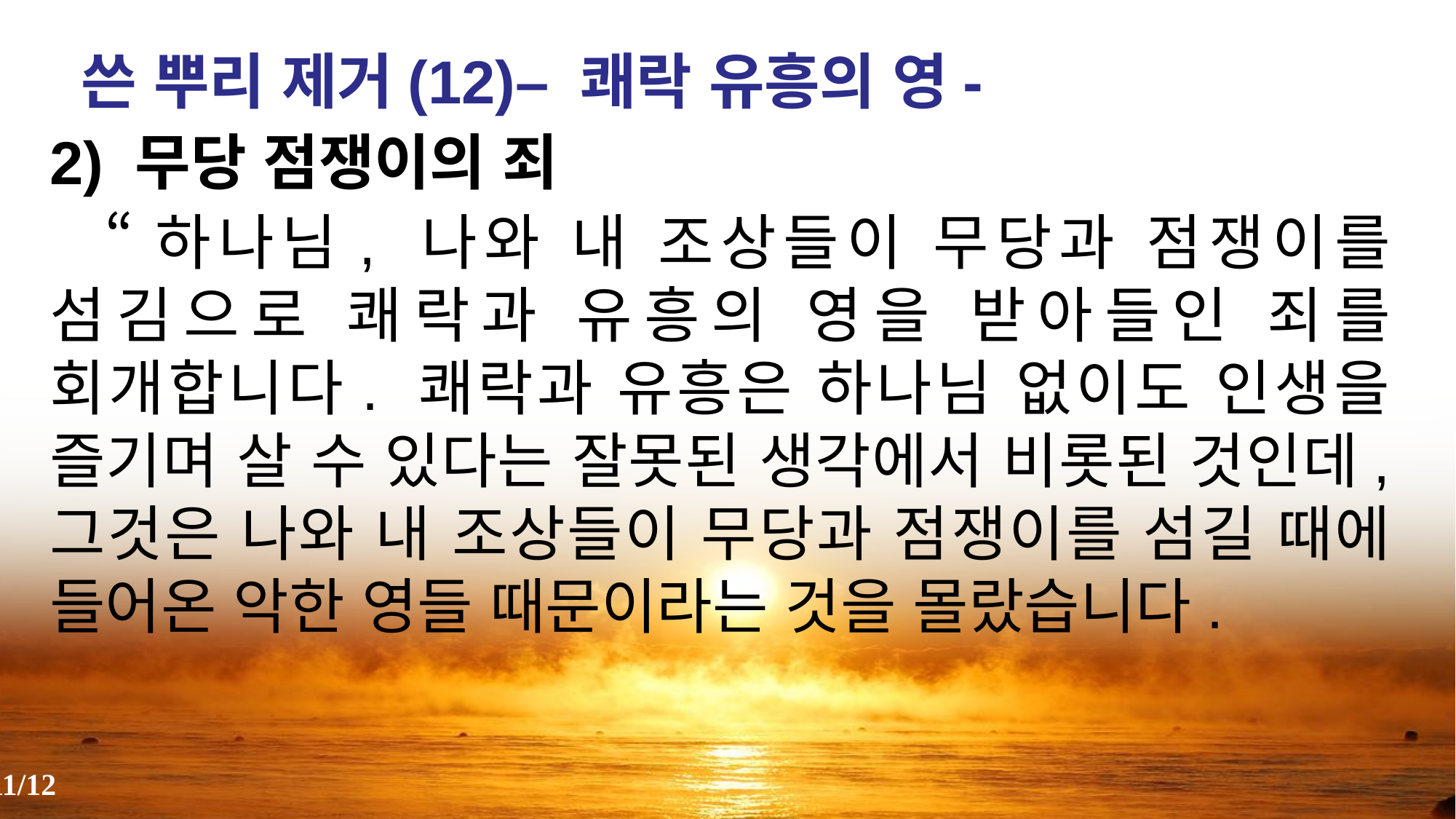

쓴 뿌리 제거(12)– 쾌락 유흥의 영-
2) 무당 점쟁이의 죄
  “하나님, 나와 내 조상들이 무당과 점쟁이를 섬김으로 쾌락과 유흥의 영을 받아들인 죄를 회개합니다. 쾌락과 유흥은 하나님 없이도 인생을 즐기며 살 수 있다는 잘못된 생각에서 비롯된 것인데, 그것은 나와 내 조상들이 무당과 점쟁이를 섬길 때에 들어온 악한 영들 때문이라는 것을 몰랐습니다.